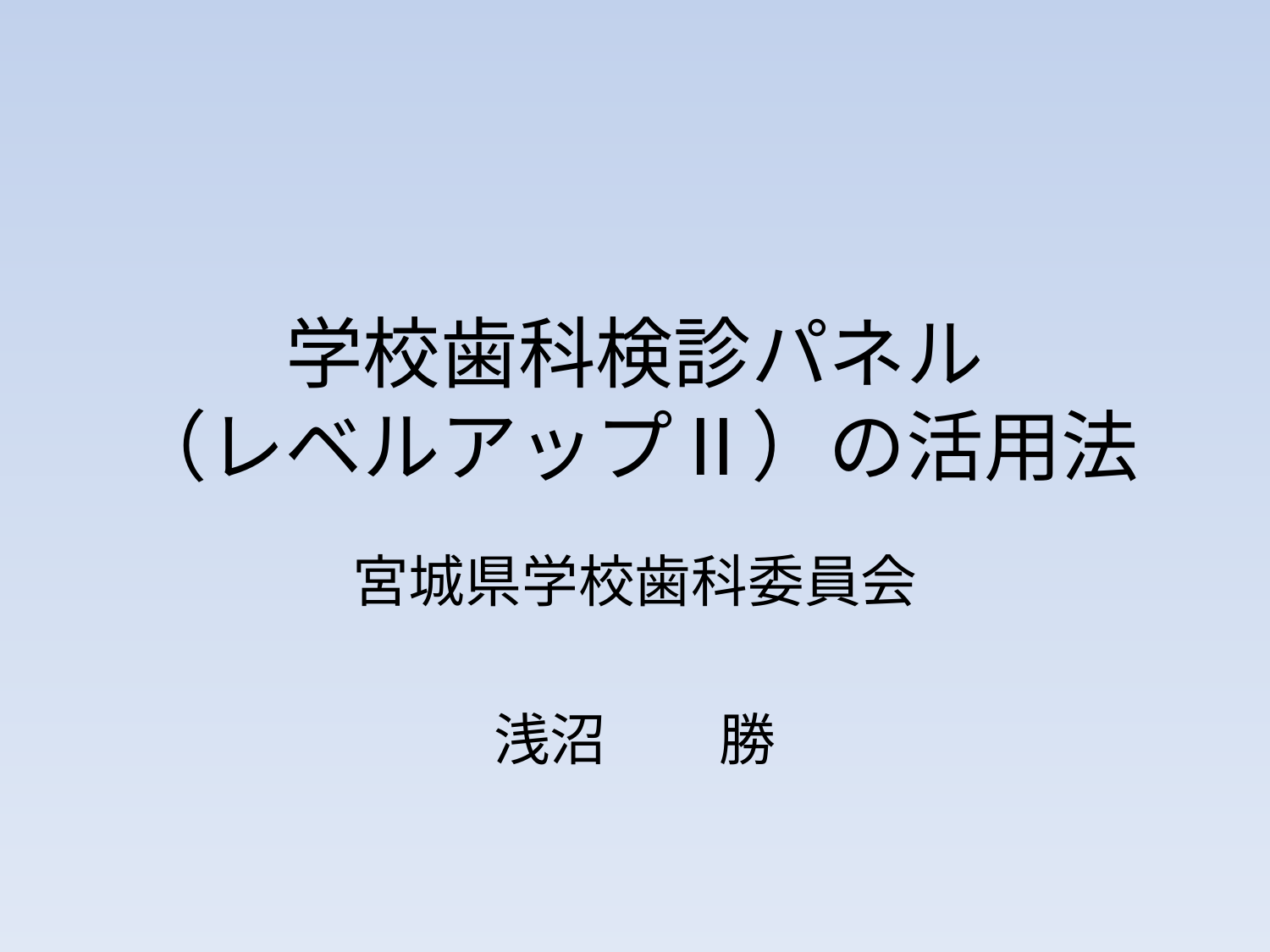

# 学校歯科検診パネル （レベルアップⅡ）の活用法
宮城県学校歯科委員会

浅沼　　勝